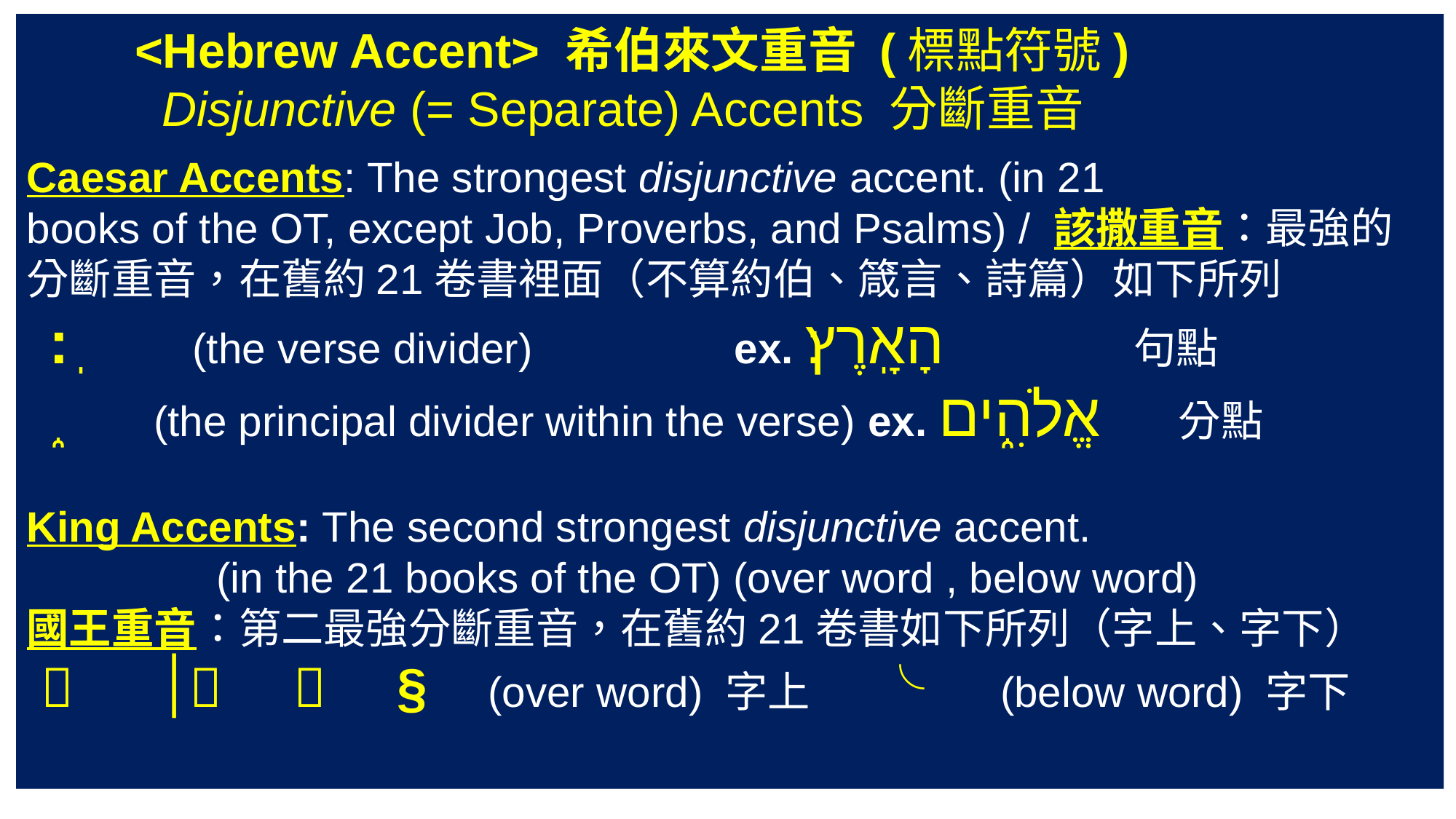

<Hebrew Accent> 希伯來文重音 (標點符號)
          Disjunctive (= Separate) Accents 分斷重音

Caesar Accents: The strongest disjunctive accent. (in 21
books of the OT, except Job, Proverbs, and Psalms) / 該撒重音：最強的分斷重音，在舊約21卷書裡面（不算約伯、箴言、詩篇）如下所列
  ׃   ֽ      (the verse divider)                 ex. ‎הָאָֽרֶץ׃           句點
  ֑      (the principal divider within the verse) ex. ‎אֱלֹהִ֑ים    分點

King Accents: The second strongest disjunctive accent.
                (in the 21 books of the OT) (over word , below word)
國王重音：第二最強分斷重音，在舊約21卷書如下所列（字上、字下）
 :      ׀:     ∴     §    (over word) 字上       ╰      (below word) 字下